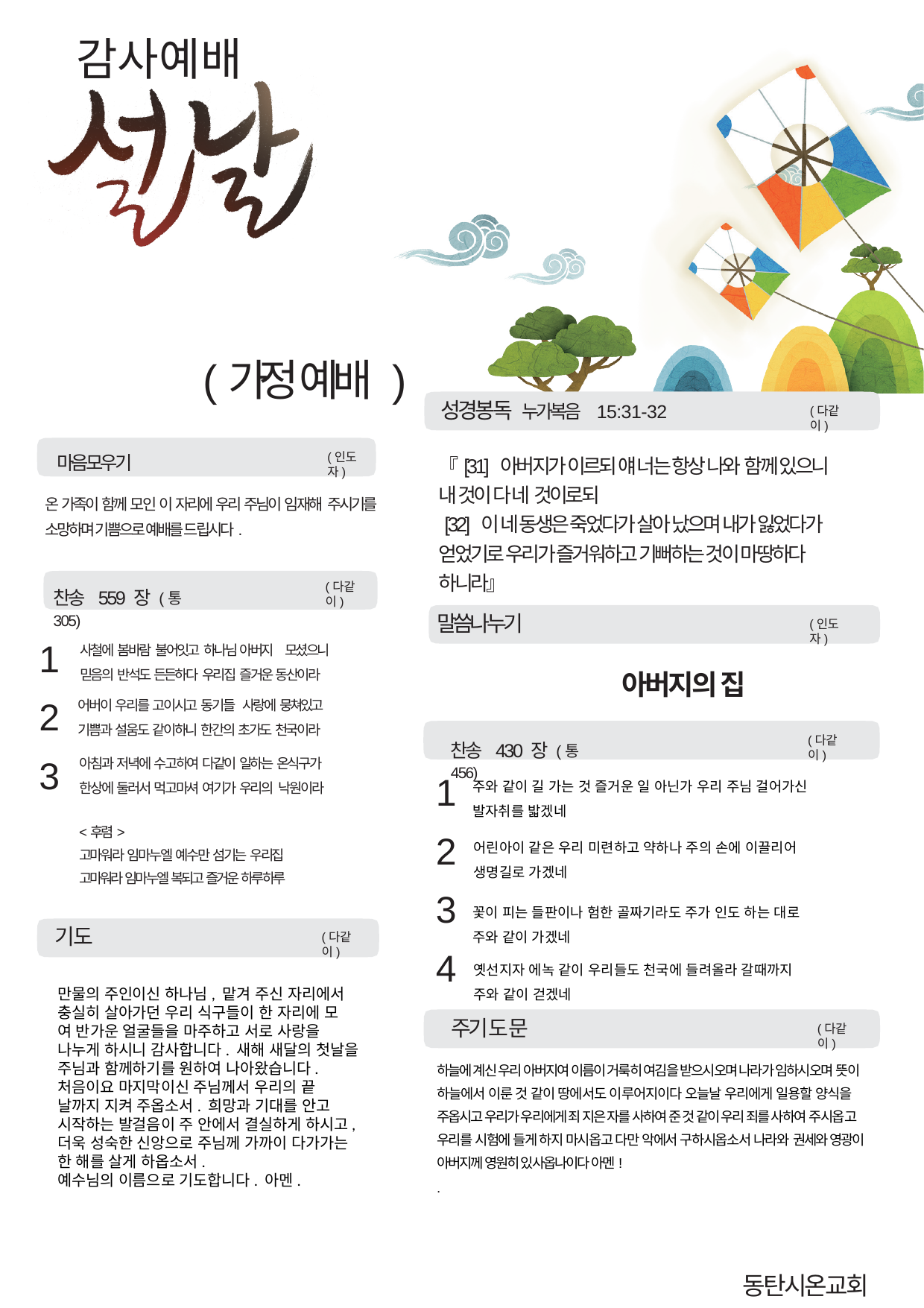

# 감사예배

(가정   예 배   )

성경봉독  누가복음  15:31-32
(다같이)
마음모우기

(인도자)
『[31]  아버지가 이르되 얘 너는 항상 나와  함께 있으니
내 것이 다 네  것이로되
 [32]  이 네 동생은 죽었다가 살아 났으며 내가 잃었다가
얻었기로 우리가 즐거워하고 기뻐하는 것이 마땅하다
하니라』
온  가족이  함께  모인  이  자리에  우리  주님이  임재해   주시기를  소망하며 기쁨으로 예배를 드립시다.
찬송 559장(통305)

(다같이)

말씀나누기
(인도자)
1
2
3
사철에   봄바람   불어잇고   하나님  아버지    모셨으니
믿음의   반석도  든든하다   우리집   즐거운  동산이라
            아버지의 집
어버이  우리를  고이시고  동기들   사랑에   뭉쳐있고
기쁨과  설움도  같이하니  한간의  초가도  천국이라

찬송 430장(통456)
(다같이)
아침과  저녁에  수고하여  다같이  일하는  온식구가
한상에  둘러서  먹고마셔  여기가  우리의   낙원이라

1
2
3
4
주와 같이 길 가는 것 즐거운 일 아닌가 우리 주님 걸어가신
발자취를 밟겠네
<후렴>
고마워라  임마누엘  예수만  섬기는  우리집
고마워라  임마누엘  복되고  즐거운  하루하루
어린아이 같은 우리 미련하고 약하나 주의 손에 이끌리어
생명길로 가겠네
꽃이 피는 들판이나 험한 골짜기라도 주가 인도 하는 대로
주와 같이 가겠네

기도

(다같이)
옛선지자 에녹 같이 우리들도 천국에 들려올라 갈때까지
주와 같이 걷겠네
만물의 주인이신 하나님, 맡겨 주신 자리에서
충실히 살아가던 우리 식구들이 한 자리에 모
여 반가운 얼굴들을 마주하고 서로 사랑을 나누게 하시니 감사합니다. 새해 새달의 첫날을
주님과 함께하기를 원하여 나아왔습니다. 처음이요 마지막이신 주님께서 우리의 끝 날까지 지켜 주옵소서. 희망과 기대를 안고 시작하는 발걸음이 주 안에서 결실하게 하시고, 더욱 성숙한 신앙으로 주님께 가까이 다가가는 한 해를 살게 하옵소서.
예수님의 이름으로 기도합니다. 아멘.

주기도문
(다같이)
하늘에 계신 우리 아버지여 이름이 거룩히 여김을 받으시오며 나라가 임하시오며 뜻이 하늘에서 이룬 것 같이 땅에서도 이루어지이다 오늘날 우리에게 일용할 양식을 주옵시고 우리가 우리에게 죄 지은 자를 사하여 준 것 같이 우리 죄를 사하여 주시옵고 우리를 시험에 들게 하지 마시옵고 다만 악에서 구하시옵소서 나라와 권세와 영광이 아버지께 영원히 있사옵나이다 아멘!
.
동탄시온교회